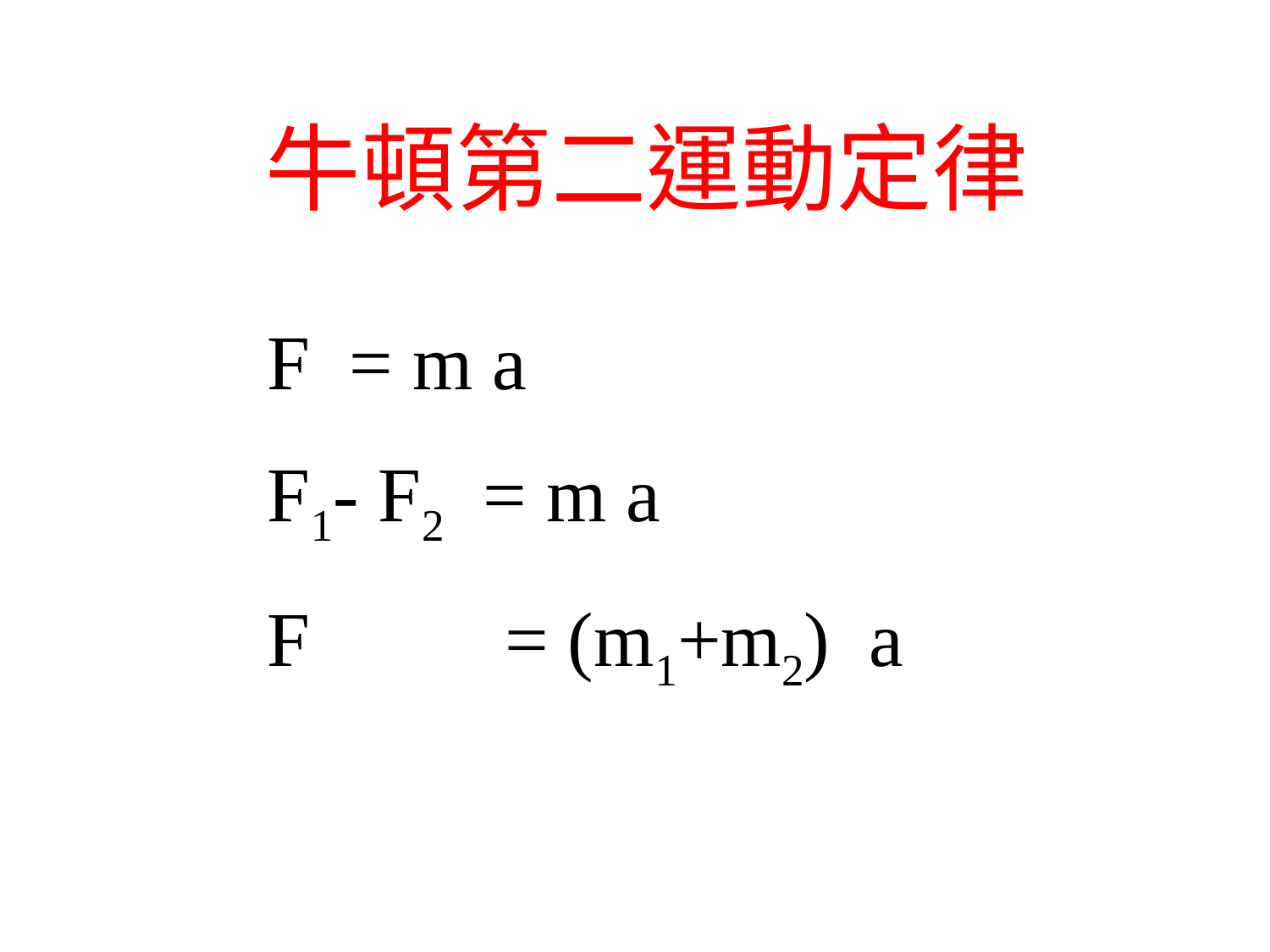

# 牛頓第二運動定律
F  = m a
F1- F2  = m a
F          = (m1+m2)  a